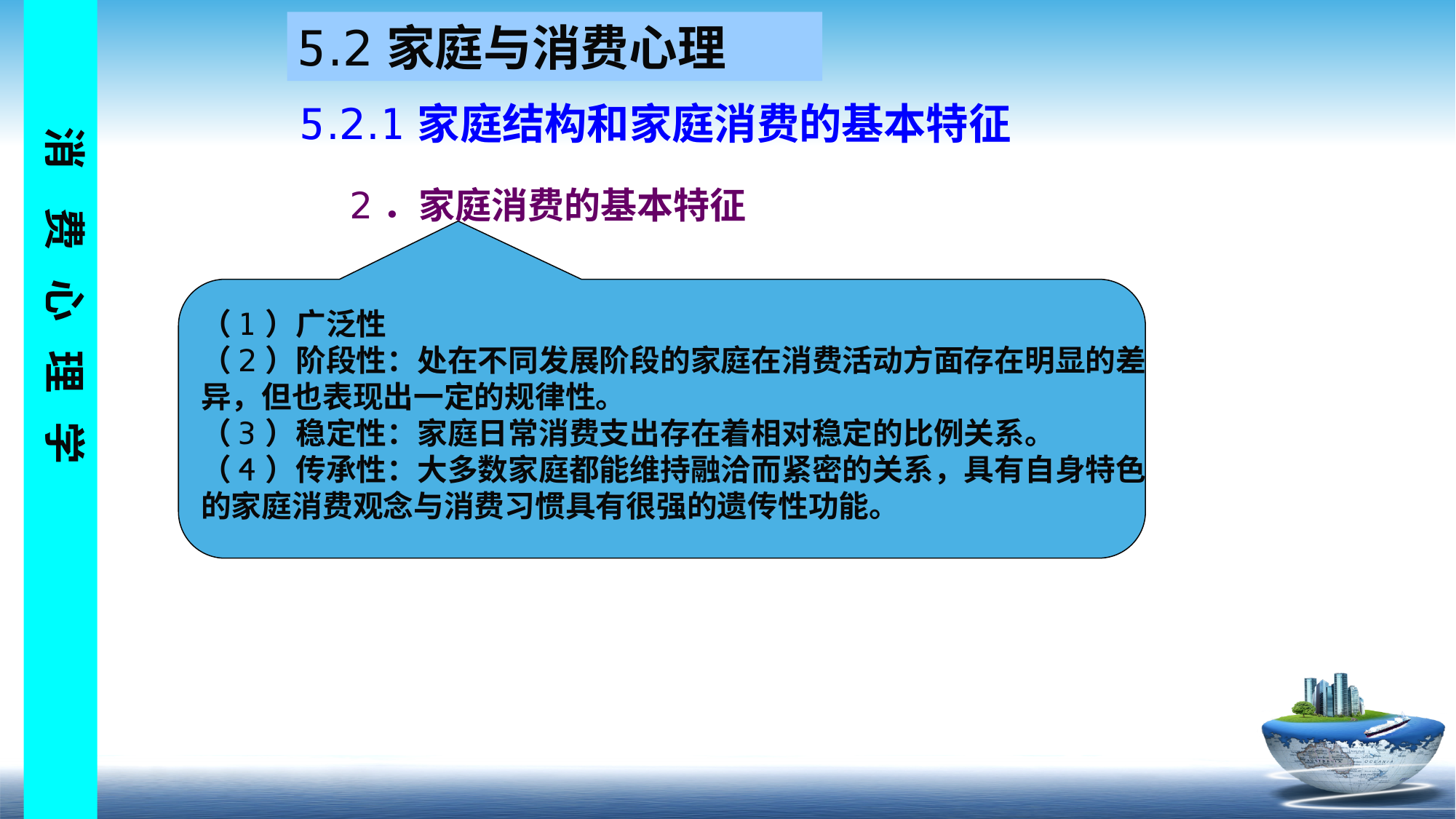

5.2家庭与消费心理
5.2.1家庭结构和家庭消费的基本特征

2．家庭消费的基本特征

（1）广泛性
（2）阶段性：处在不同发展阶段的家庭在消费活动方面存在明显的差异，但也表现出一定的规律性。
（3）稳定性：家庭日常消费支出存在着相对稳定的比例关系。
（4）传承性：大多数家庭都能维持融洽而紧密的关系，具有自身特色的家庭消费观念与消费习惯具有很强的遗传性功能。